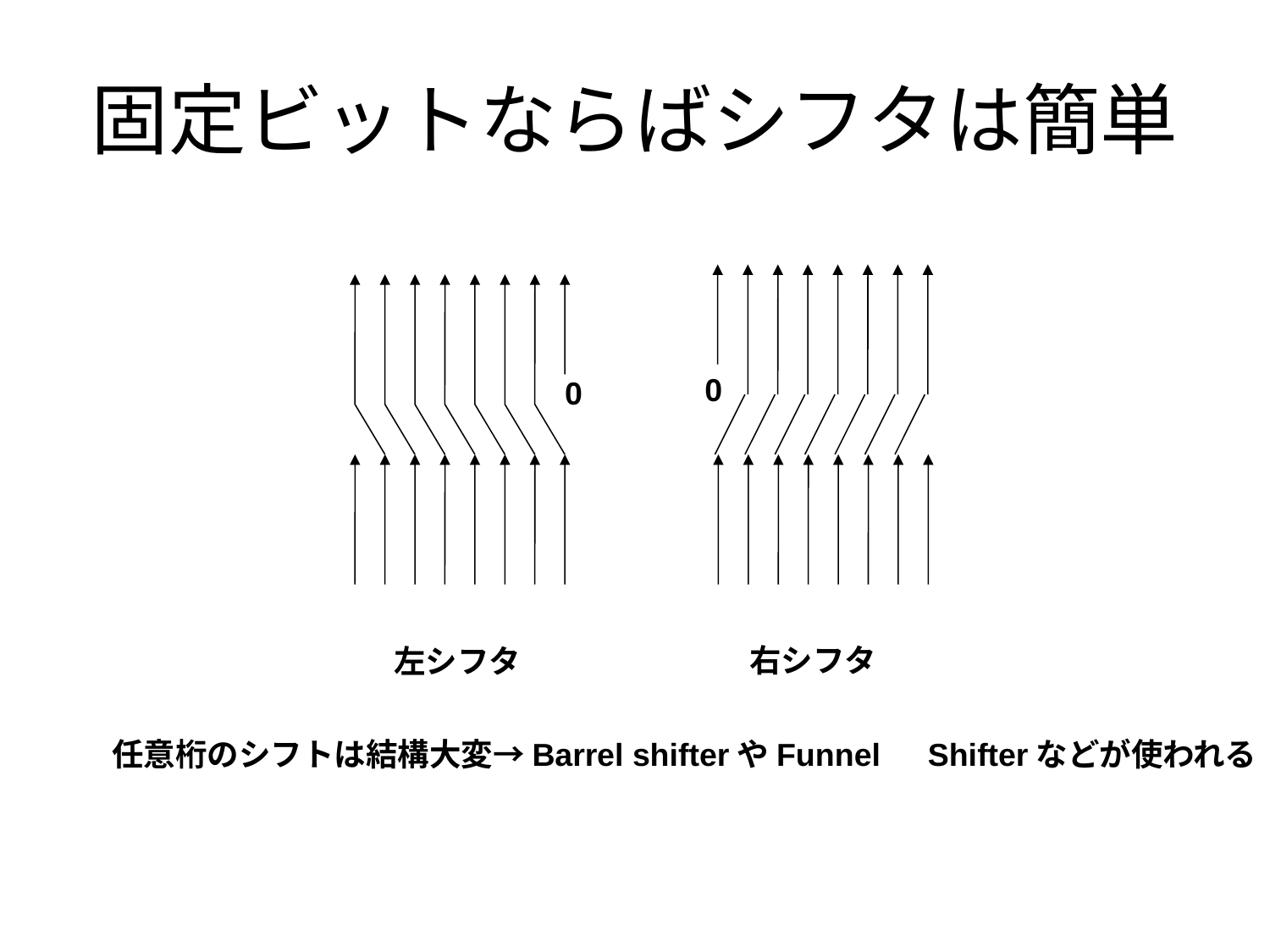

# 固定ビットならばシフタは簡単

0
0

右シフタ
左シフタ
任意桁のシフトは結構大変→Barrel shifterやFunnel　Shifterなどが使われる